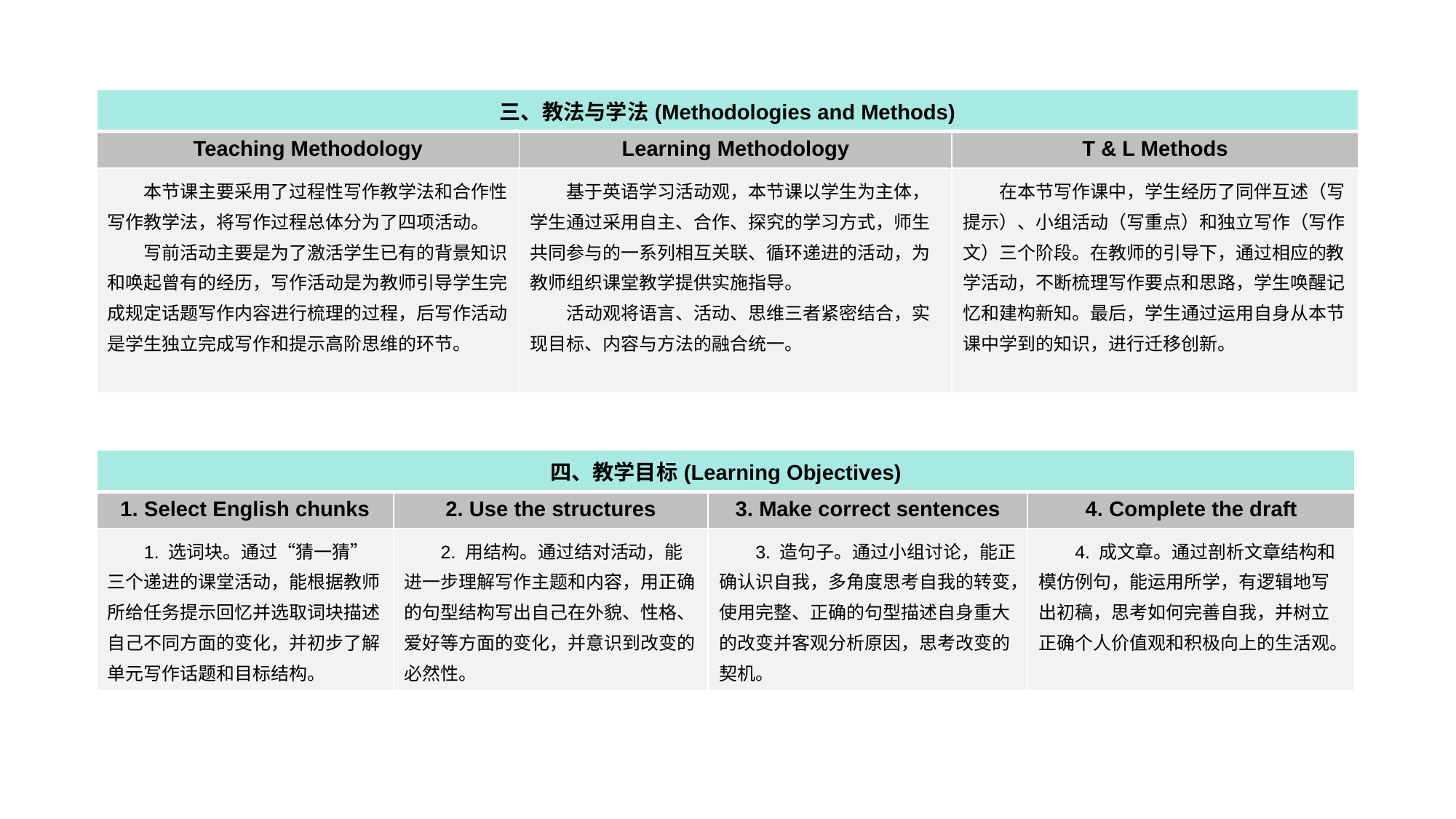

| 三、教法与学法(Methodologies and Methods) |  |  |
| --- | --- | --- |
| Teaching Methodology | Learning Methodology | T & L Methods |
| 本节课主要采用了过程性写作教学法和合作性写作教学法，将写作过程总体分为了四项活动。 写前活动主要是为了激活学生已有的背景知识和唤起曾有的经历，写作活动是为教师引导学生完成规定话题写作内容进行梳理的过程，后写作活动是学生独立完成写作和提示高阶思维的环节。 | 基于英语学习活动观，本节课以学生为主体，学生通过采用自主、合作、探究的学习方式，师生共同参与的一系列相互关联、循环递进的活动，为教师组织课堂教学提供实施指导。 活动观将语言、活动、思维三者紧密结合，实现目标、内容与方法的融合统一。 | 在本节写作课中，学生经历了同伴互述（写提示）、小组活动（写重点）和独立写作（写作文）三个阶段。在教师的引导下，通过相应的教学活动，不断梳理写作要点和思路，学生唤醒记忆和建构新知。最后，学生通过运用自身从本节课中学到的知识，进行迁移创新。 |
| 四、教学目标(Learning Objectives) |  |  |  |
| --- | --- | --- | --- |
| 1. Select English chunks | 2. Use the structures | 3. Make correct sentences | 4. Complete the draft |
| 1. 选词块。通过“猜一猜”三个递进的课堂活动，能根据教师所给任务提示回忆并选取词块描述自己不同方面的变化，并初步了解单元写作话题和目标结构。 | 2. 用结构。通过结对活动，能进一步理解写作主题和内容，用正确的句型结构写出自己在外貌、性格、爱好等方面的变化，并意识到改变的必然性。 | 3. 造句子。通过小组讨论，能正确认识自我，多角度思考自我的转变，使用完整、正确的句型描述自身重大的改变并客观分析原因，思考改变的契机。 | 4. 成文章。通过剖析文章结构和模仿例句，能运用所学，有逻辑地写出初稿，思考如何完善自我，并树立正确个人价值观和积极向上的生活观。 |